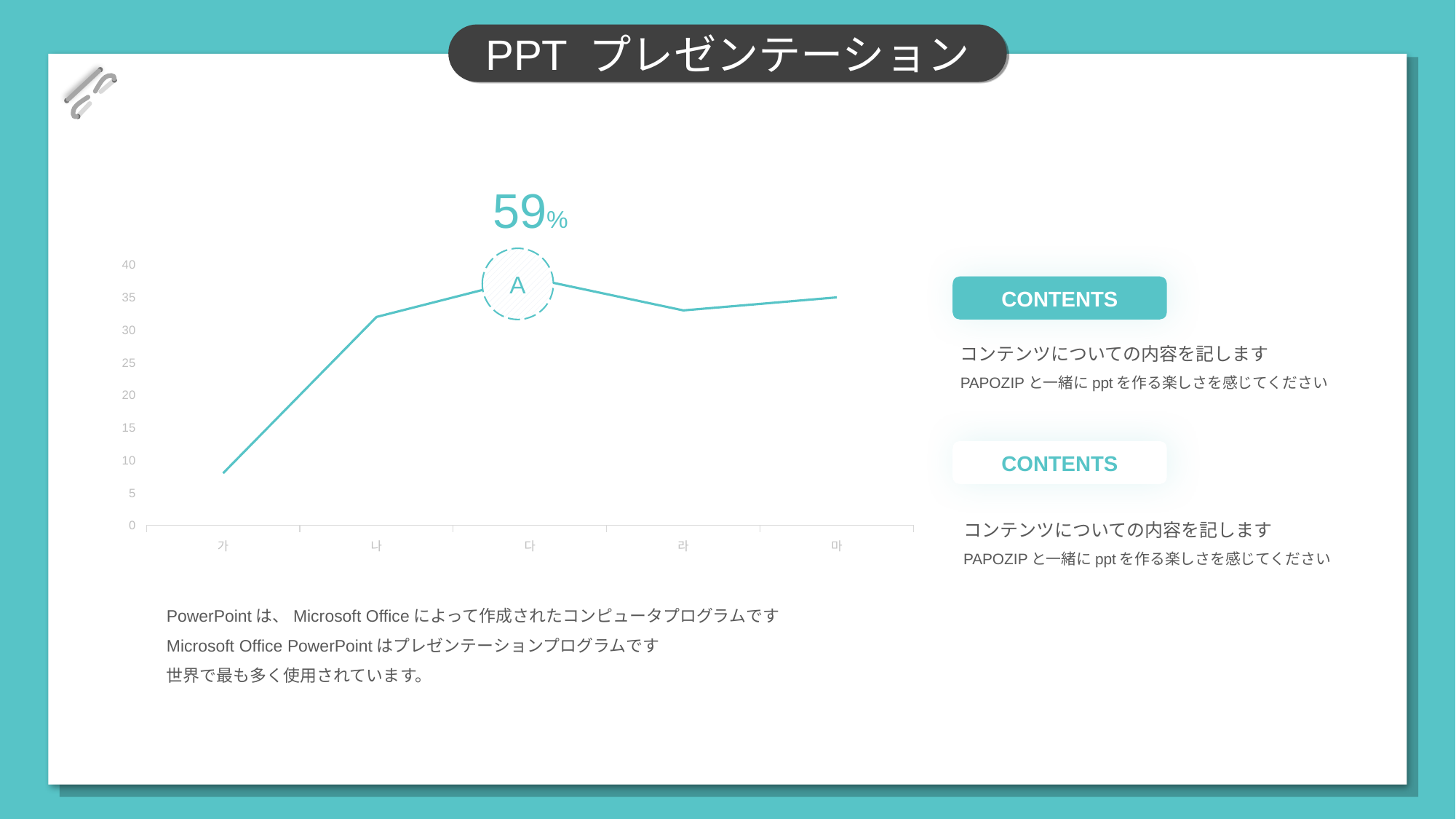

PPT プレゼンテーション

59%
A

### Chart

| Category | 수량 | 수량2 |
|---|---|---|
| 가 | 8.0 | 8.0 |
| 나 | 9.0 | 32.0 |
| 다 | 11.0 | 38.0 |
| 라 | 8.0 | 33.0 |
| 마 | 7.0 | 35.0 |
CONTENTS
コンテンツについての内容を記します
PAPOZIPと一緒にpptを作る楽しさを感じてください
CONTENTS
コンテンツについての内容を記します
PAPOZIPと一緒にpptを作る楽しさを感じてください
PowerPointは、Microsoft Officeによって作成されたコンピュータプログラムです
Microsoft Office PowerPointはプレゼンテーションプログラムです
世界で最も多く使用されています。